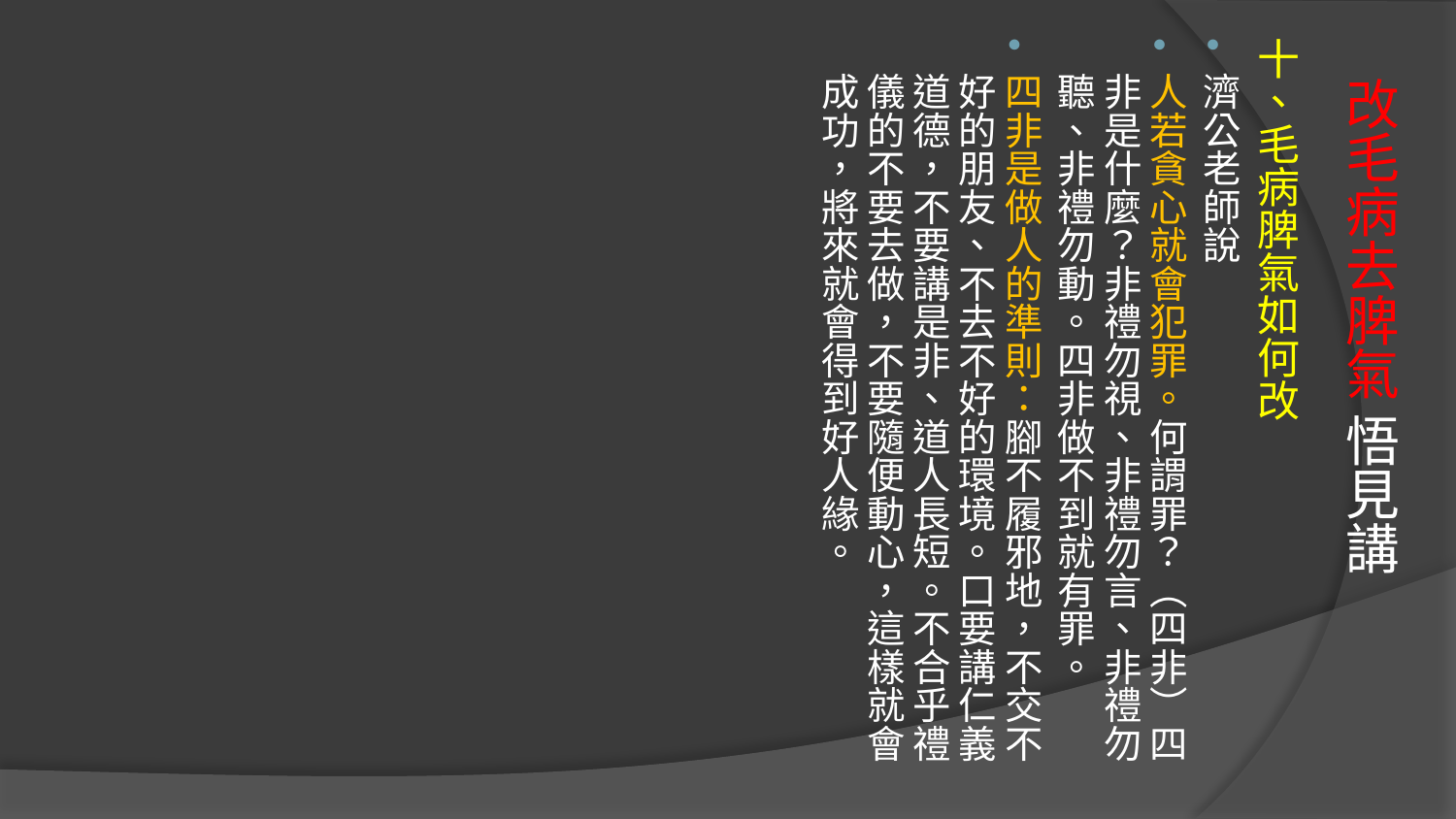

十、毛病脾氣如何改
濟公老師說
人若貪心就會犯罪。何謂罪？（四非）四非是什麼？非禮勿視、非禮勿言、非禮勿聽、非禮勿動。四非做不到就有罪。
四非是做人的準則：腳不履邪地，不交不好的朋友、不去不好的環境。口要講仁義道德，不要講是非、道人長短。不合乎禮儀的不要去做，不要隨便動心，這樣就會成功，將來就會得到好人緣。

# 改毛病去脾氣 悟見講